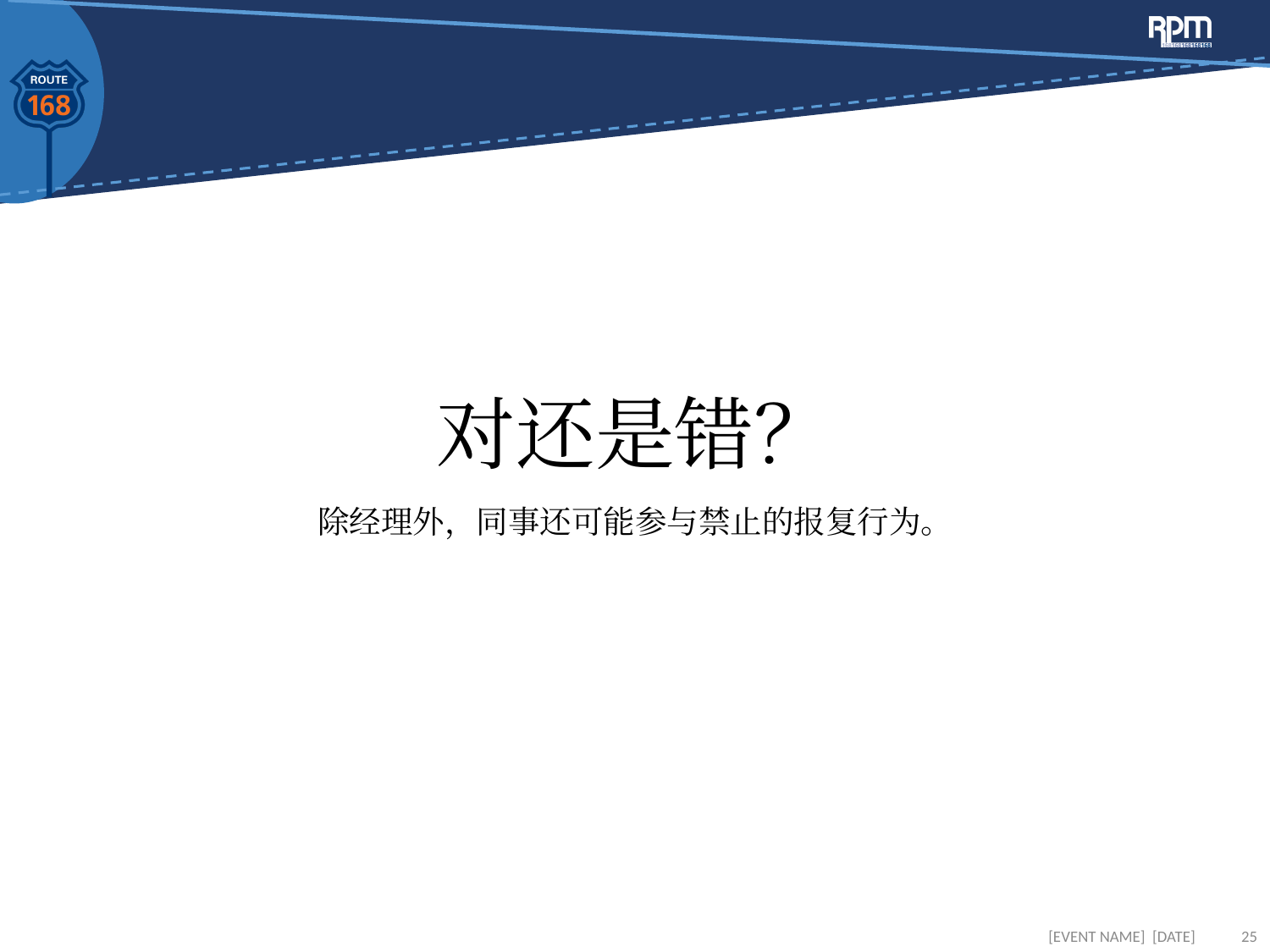

# 对还是错？
除经理外，同事还可能参与禁止的报复行为。
[EVENT NAME]  [DATE]
25